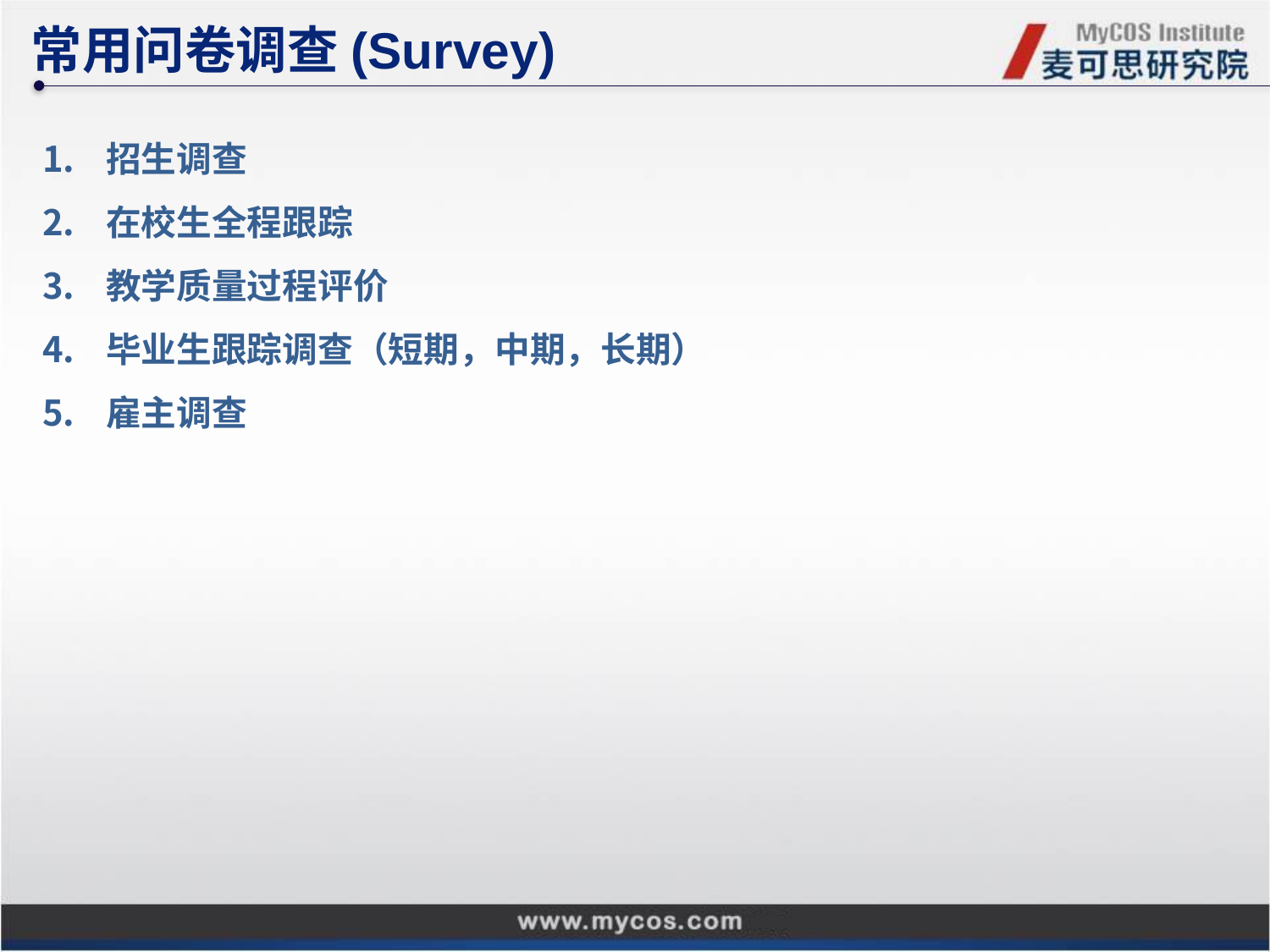

常用问卷调查(Survey)
招生调查
在校生全程跟踪
教学质量过程评价
毕业生跟踪调查（短期，中期，长期）
雇主调查